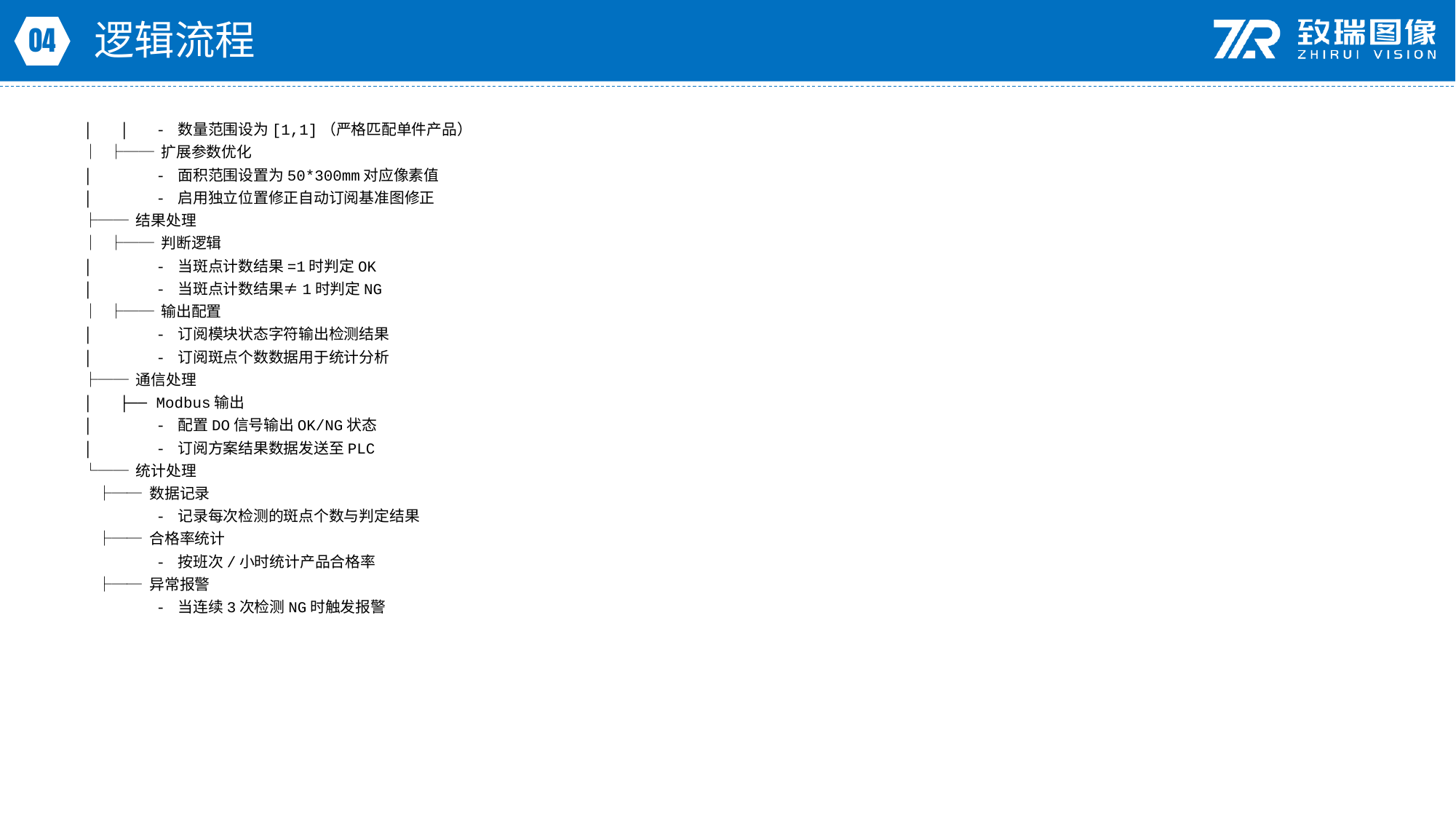

逻辑流程
04

│   │   - 数量范围设为[1,1]（严格匹配单件产品）
│   ├── 扩展参数优化
│       - 面积范围设置为50*300mm对应像素值
│       - 启用独立位置修正自动订阅基准图修正
├── 结果处理
│   ├── 判断逻辑
│       - 当斑点计数结果=1时判定OK
│       - 当斑点计数结果≠1时判定NG
│   ├── 输出配置
│       - 订阅模块状态字符输出检测结果
│       - 订阅斑点个数数据用于统计分析
├── 通信处理
│   ├── Modbus输出
│       - 配置DO信号输出OK/NG状态
│       - 订阅方案结果数据发送至PLC
└── 统计处理
    ├── 数据记录
        - 记录每次检测的斑点个数与判定结果
    ├── 合格率统计
        - 按班次/小时统计产品合格率
    ├── 异常报警
        - 当连续3次检测NG时触发报警